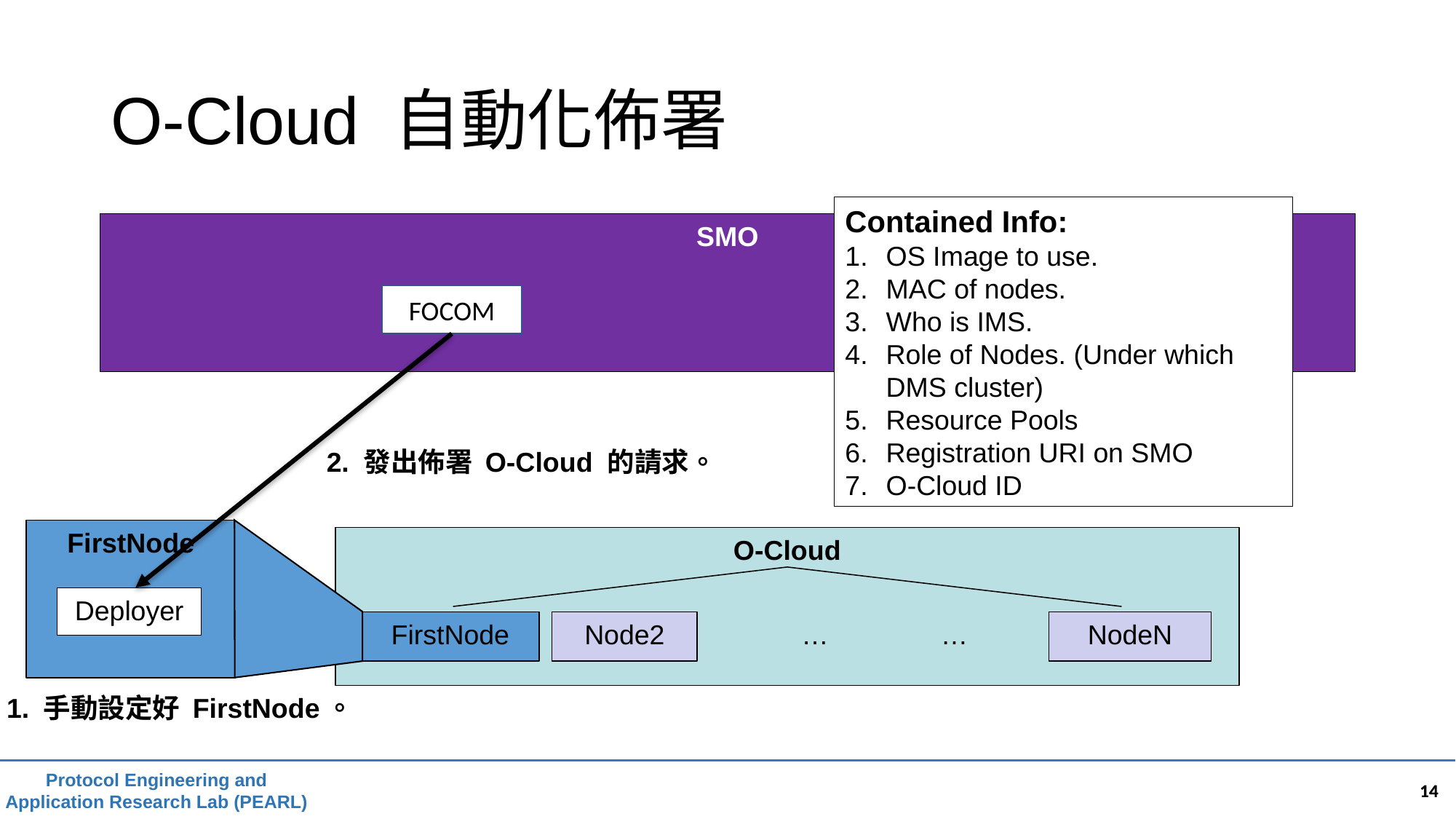

# O-Cloud 自動化佈署
Contained Info:
OS Image to use.
MAC of nodes.
Who is IMS.
Role of Nodes. (Under which DMS cluster)
Resource Pools
Registration URI on SMO
O-Cloud ID
SMO
FOCOM
2. 發出佈署 O-Cloud 的請求。
FirstNode

O-Cloud
…
…
FirstNode
Node2
NodeN
Deployer
1. 手動設定好 FirstNode。